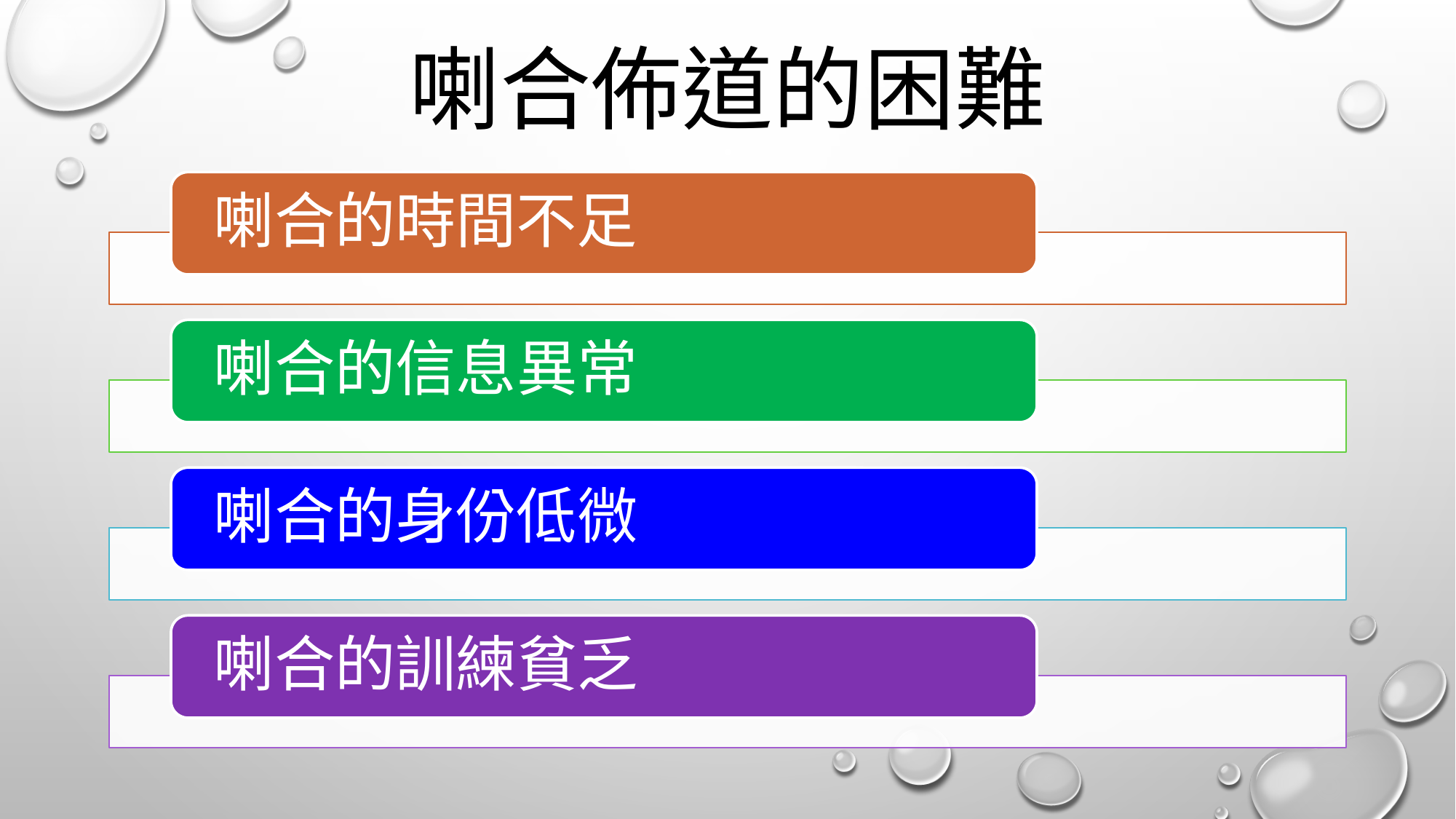

# 喇合佈道的困難
喇合的時間不足
喇合的信息異常
喇合的身份低微
喇合的訓練貧乏